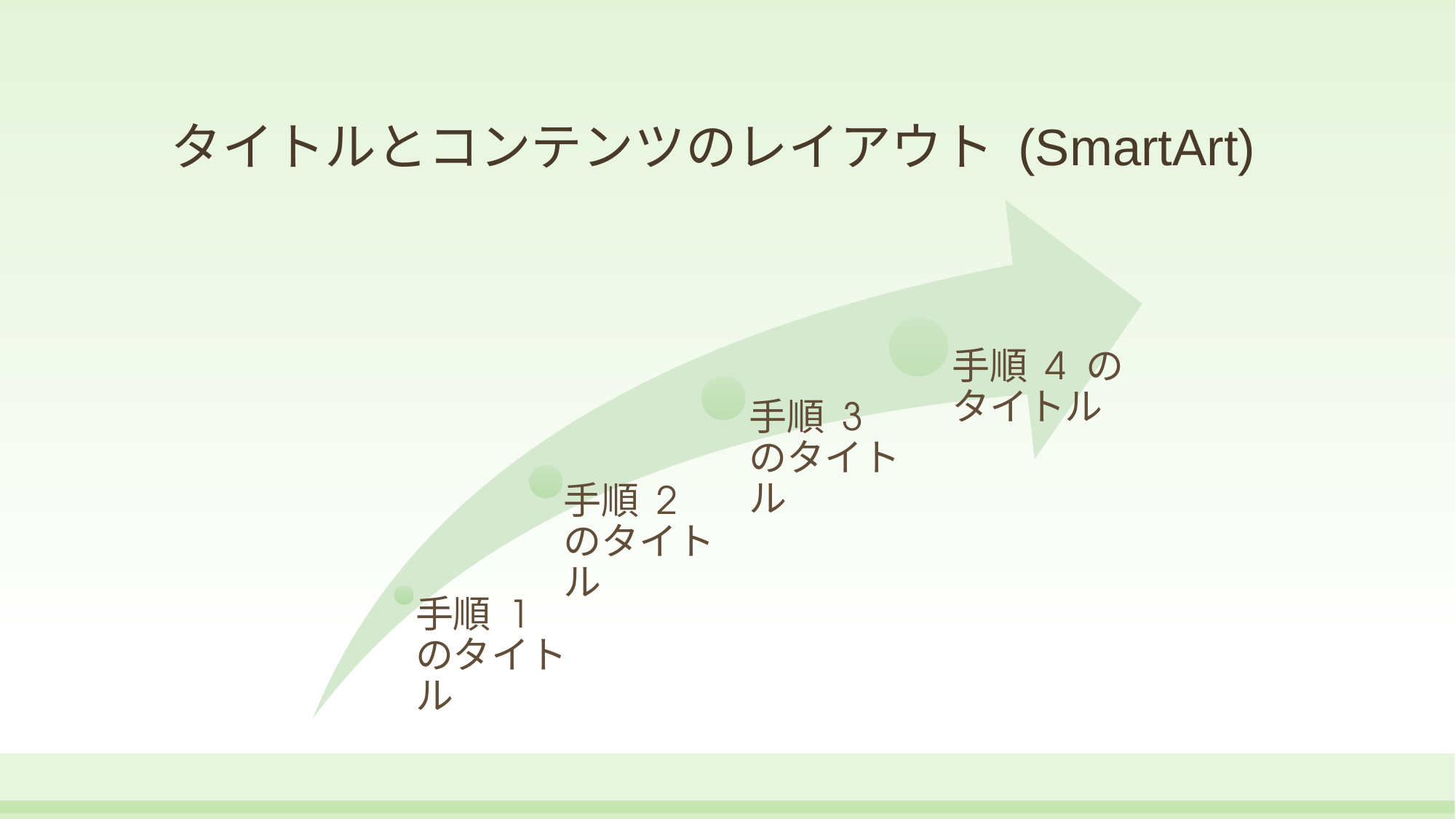

# タイトルとコンテンツのレイアウト (SmartArt)
手順 1 のタイトル
手順 2 のタイトル
手順 3 のタイトル
手順 4 のタイトル